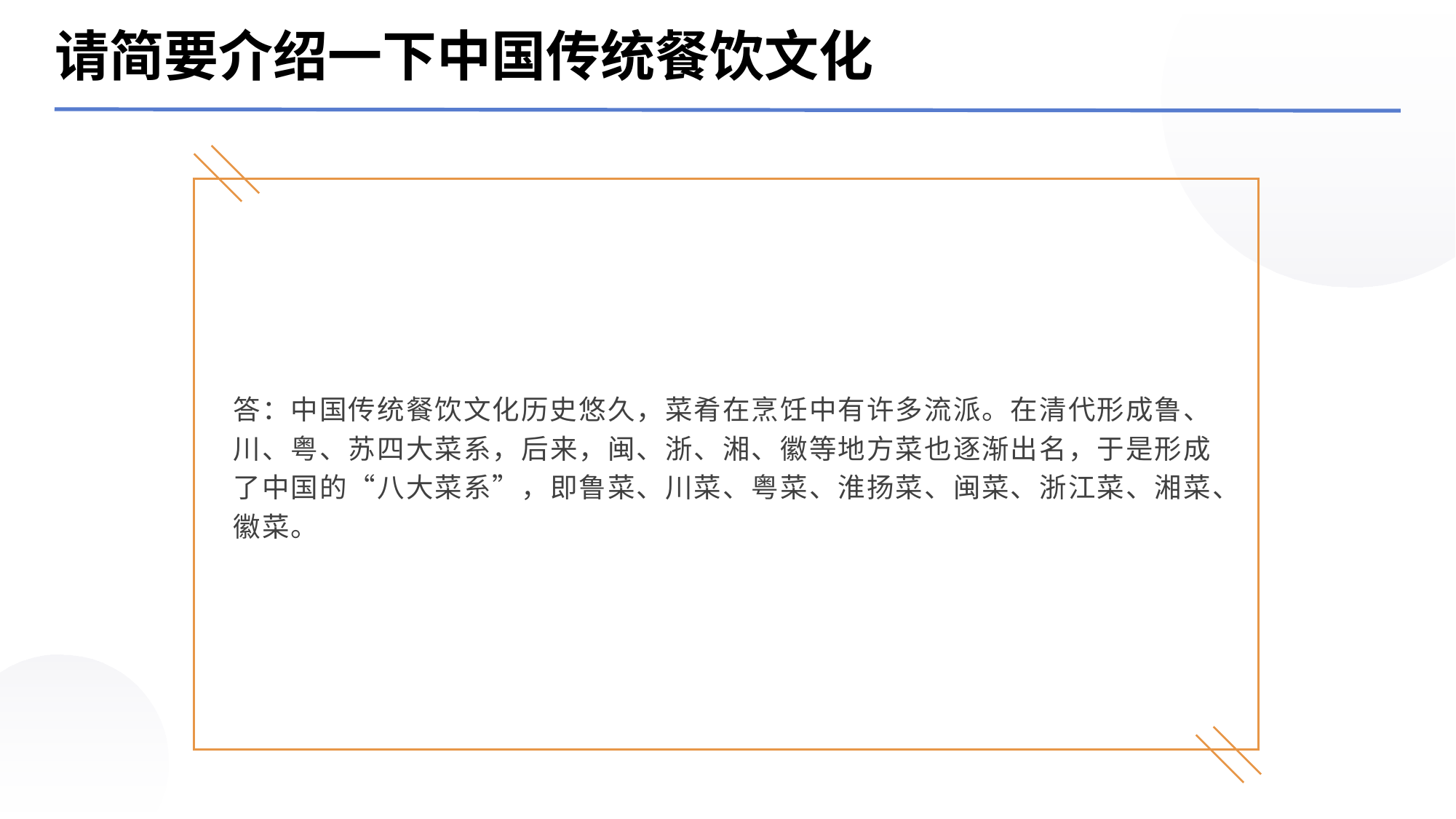

请简要介绍一下中国传统餐饮文化

答：中国传统餐饮文化历史悠久，菜肴在烹饪中有许多流派。在清代形成鲁、川、粤、苏四大菜系，后来，闽、浙、湘、徽等地方菜也逐渐出名，于是形成了中国的“八大菜系”，即鲁菜、川菜、粤菜、淮扬菜、闽菜、浙江菜、湘菜、徽菜。